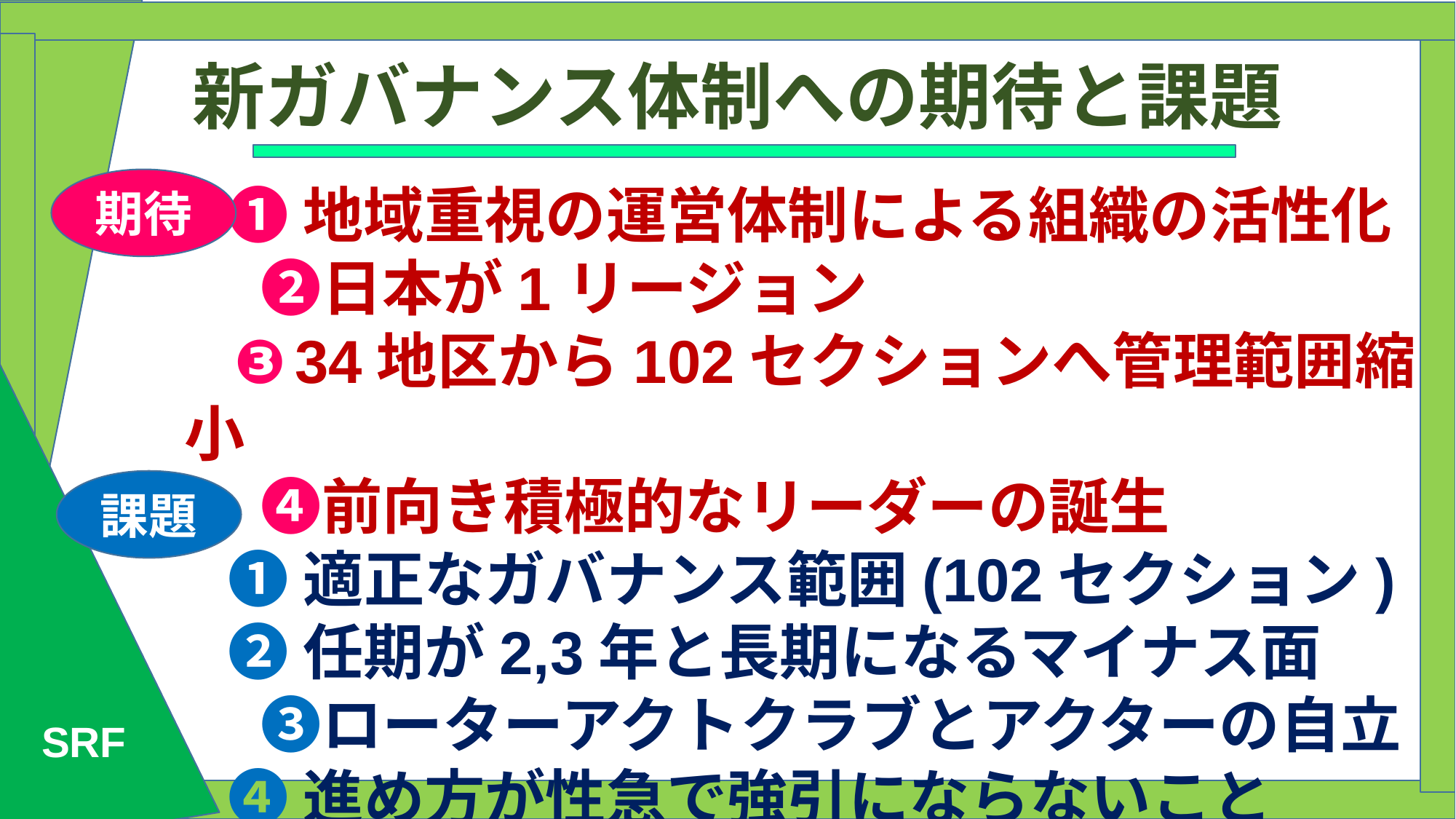

# 新ガバナンス体制への期待と課題

期待
  ❶地域重視の運営体制による組織の活性化
　❷日本が1リージョン
  ❸34地区から102セクションへ管理範囲縮小
　❹前向き積極的なリーダーの誕生
  ❶適正なガバナンス範囲(102セクション)
  ❷任期が2,3年と長期になるマイナス面
　❸ローターアクトクラブとアクターの自立
  ❹進め方が性急で強引にならないこと

課題
SRF